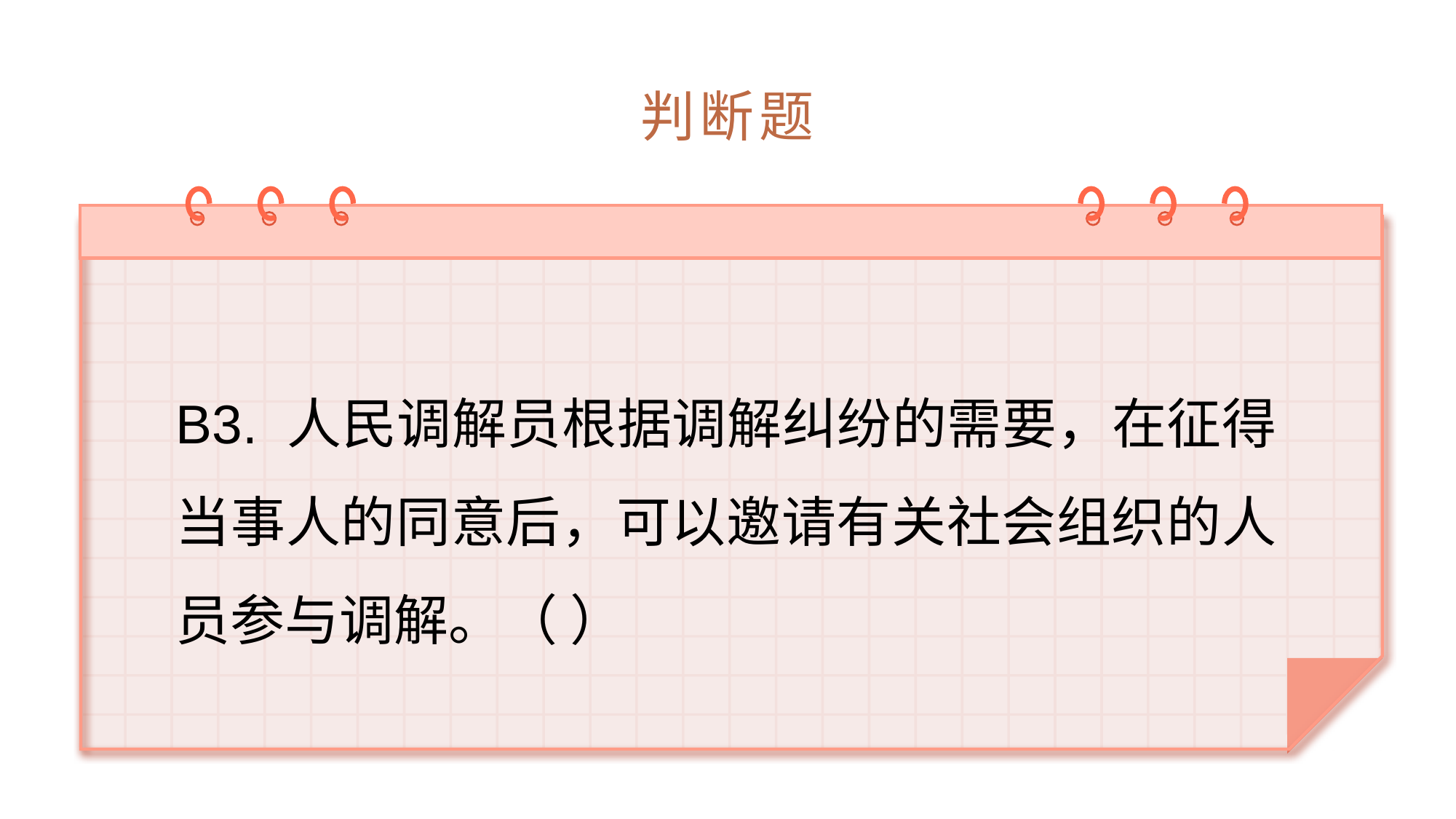

# 判断题

B3. 人民调解员根据调解纠纷的需要，在征得当事人的同意后，可以邀请有关社会组织的人员参与调解。（ ）